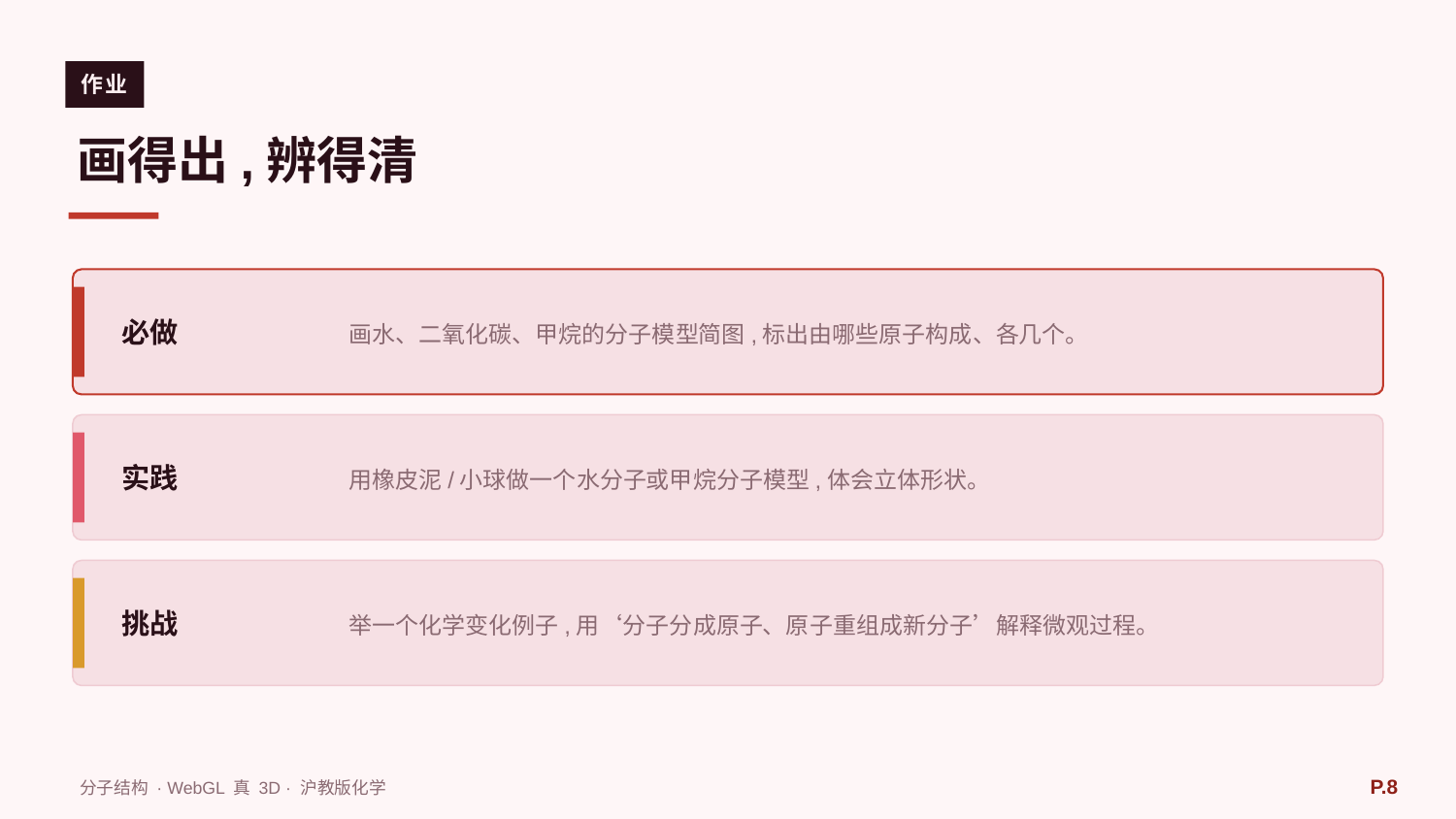

作业

画得出,辨得清

画水、二氧化碳、甲烷的分子模型简图,标出由哪些原子构成、各几个。
必做

用橡皮泥/小球做一个水分子或甲烷分子模型,体会立体形状。
实践

举一个化学变化例子,用‘分子分成原子、原子重组成新分子’解释微观过程。
挑战

P.8
分子结构 · WebGL 真 3D · 沪教版化学